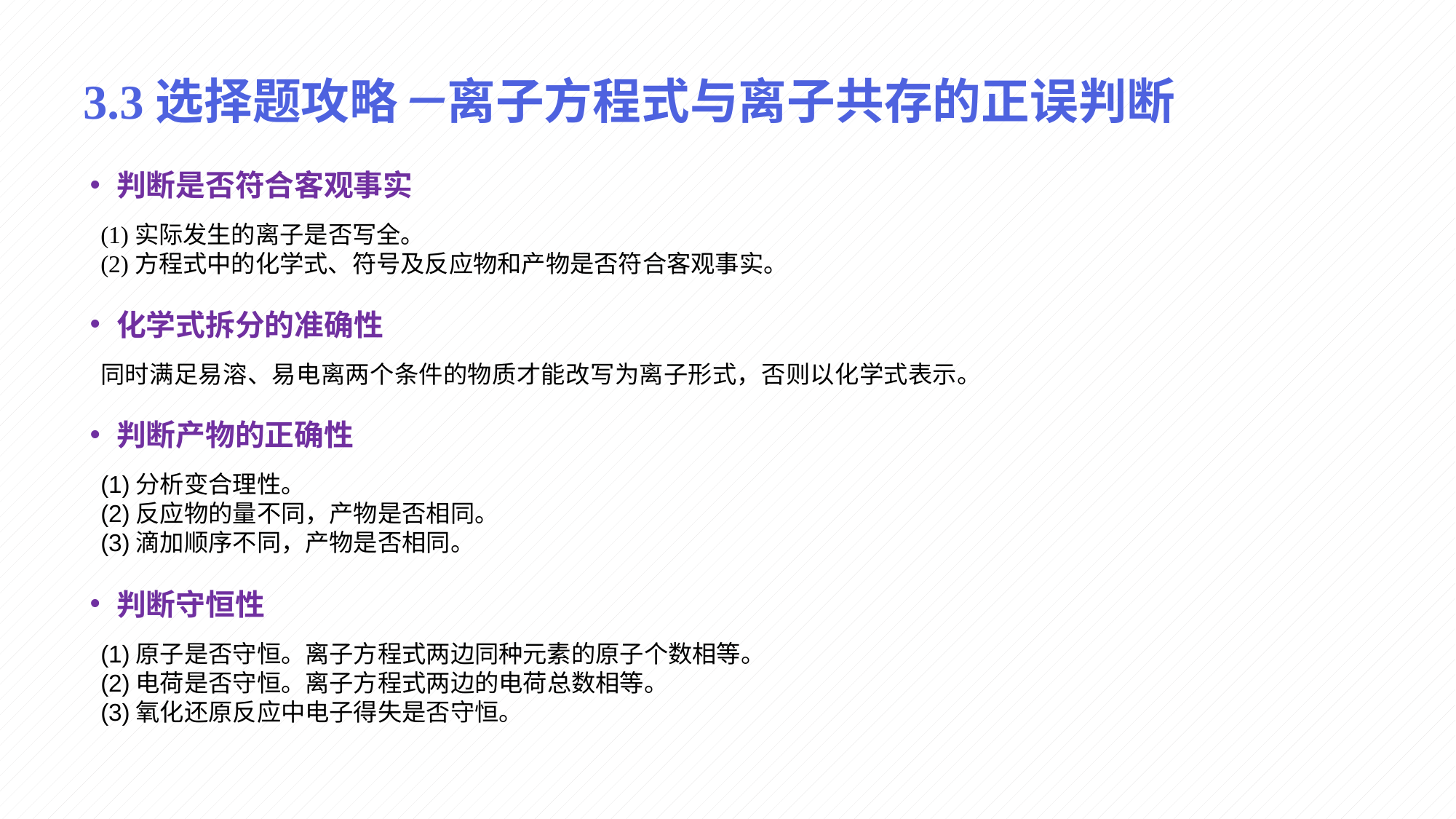

# 3.3选择题攻略－离子方程式与离子共存的正误判断
判断是否符合客观事实
(1)实际发生的离子是否写全。
(2)方程式中的化学式、符号及反应物和产物是否符合客观事实。
化学式拆分的准确性
同时满足易溶、易电离两个条件的物质才能改写为离子形式，否则以化学式表示。
判断产物的正确性
(1)分析变合理性。
(2)反应物的量不同，产物是否相同。
(3)滴加顺序不同，产物是否相同。
判断守恒性
(1)原子是否守恒。离子方程式两边同种元素的原子个数相等。
(2)电荷是否守恒。离子方程式两边的电荷总数相等。
(3)氧化还原反应中电子得失是否守恒。